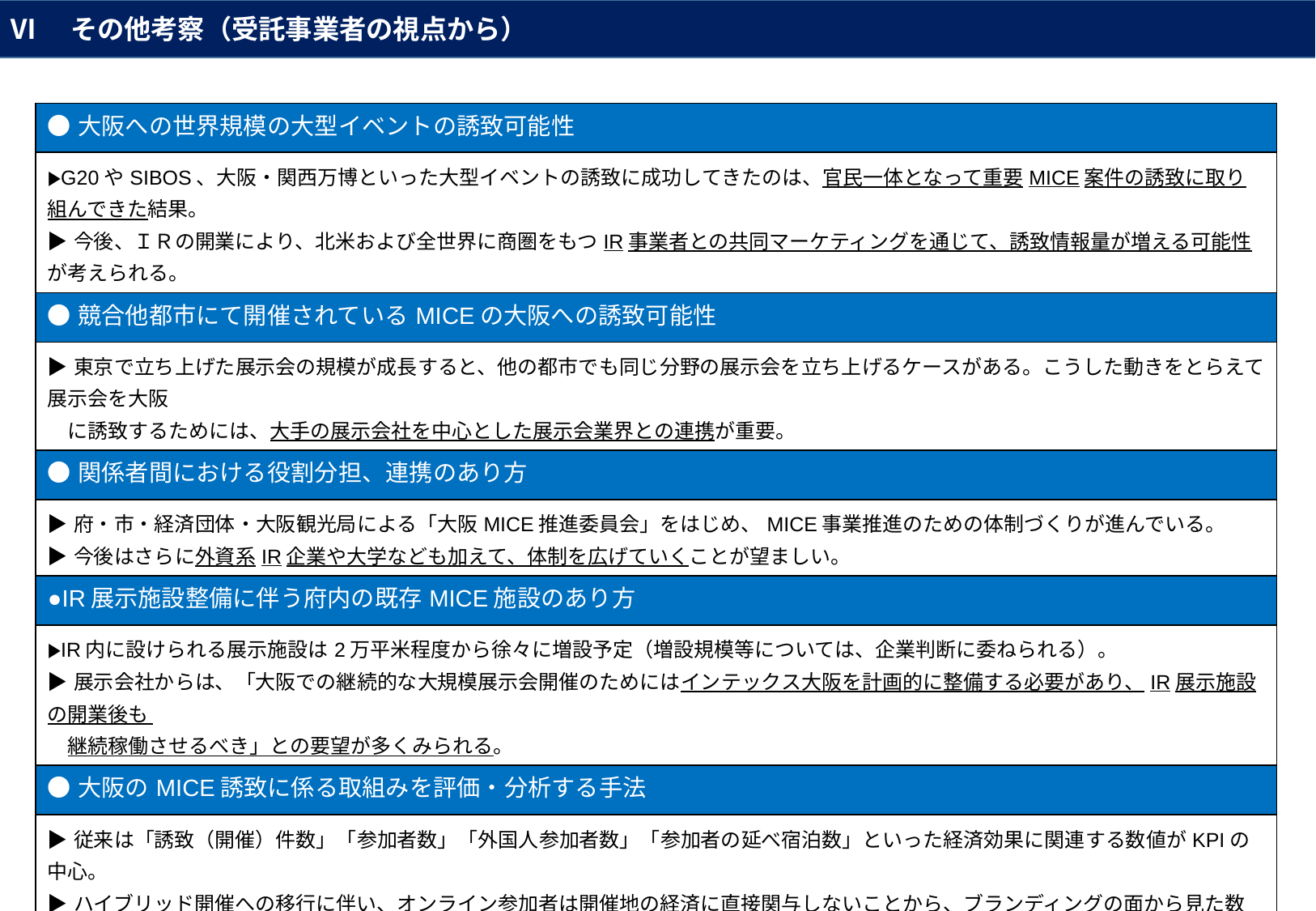

Ⅵ　その他考察（受託事業者の視点から）
| ●大阪への世界規模の大型イベントの誘致可能性 |
| --- |
| ▶G20やSIBOS、大阪・関西万博といった大型イベントの誘致に成功してきたのは、官民一体となって重要MICE案件の誘致に取り組んできた結果。 ▶今後、ＩＲの開業により、北米および全世界に商圏をもつIR事業者との共同マーケティングを通じて、誘致情報量が増える可能性が考えられる。 |
| ●競合他都市にて開催されているMICEの大阪への誘致可能性 |
| ▶東京で立ち上げた展示会の規模が成長すると、他の都市でも同じ分野の展示会を立ち上げるケースがある。こうした動きをとらえて展示会を大阪 　に誘致するためには、大手の展示会社を中心とした展示会業界との連携が重要。 |
| ●関係者間における役割分担、連携のあり方 |
| ▶府・市・経済団体・大阪観光局による「大阪MICE推進委員会」をはじめ、MICE事業推進のための体制づくりが進んでいる。 ▶今後はさらに外資系IR企業や大学なども加えて、体制を広げていくことが望ましい。 |
| ●IR展示施設整備に伴う府内の既存MICE施設のあり方 |
| ▶IR内に設けられる展示施設は2万平米程度から徐々に増設予定（増設規模等については、企業判断に委ねられる）。 ▶展示会社からは、「大阪での継続的な大規模展示会開催のためにはインテックス大阪を計画的に整備する必要があり、IR展示施設の開業後も 　継続稼働させるべき」との要望が多くみられる。 |
| ●大阪のMICE誘致に係る取組みを評価・分析する手法 |
| ▶従来は「誘致（開催）件数」「参加者数」「外国人参加者数」「参加者の延べ宿泊数」といった経済効果に関連する数値がKPIの中心。 ▶ハイブリッド開催への移行に伴い、オンライン参加者は開催地の経済に直接関与しないことから、ブランディングの面から見た数値目標を置くこと 　も考えられる。 ▶大阪の場合は、「展示会創出件数」や「サステナビリティ推進」をKPI・KGIに盛り込むことで、MICE誘致の取組みを評価することが可能。 |
14